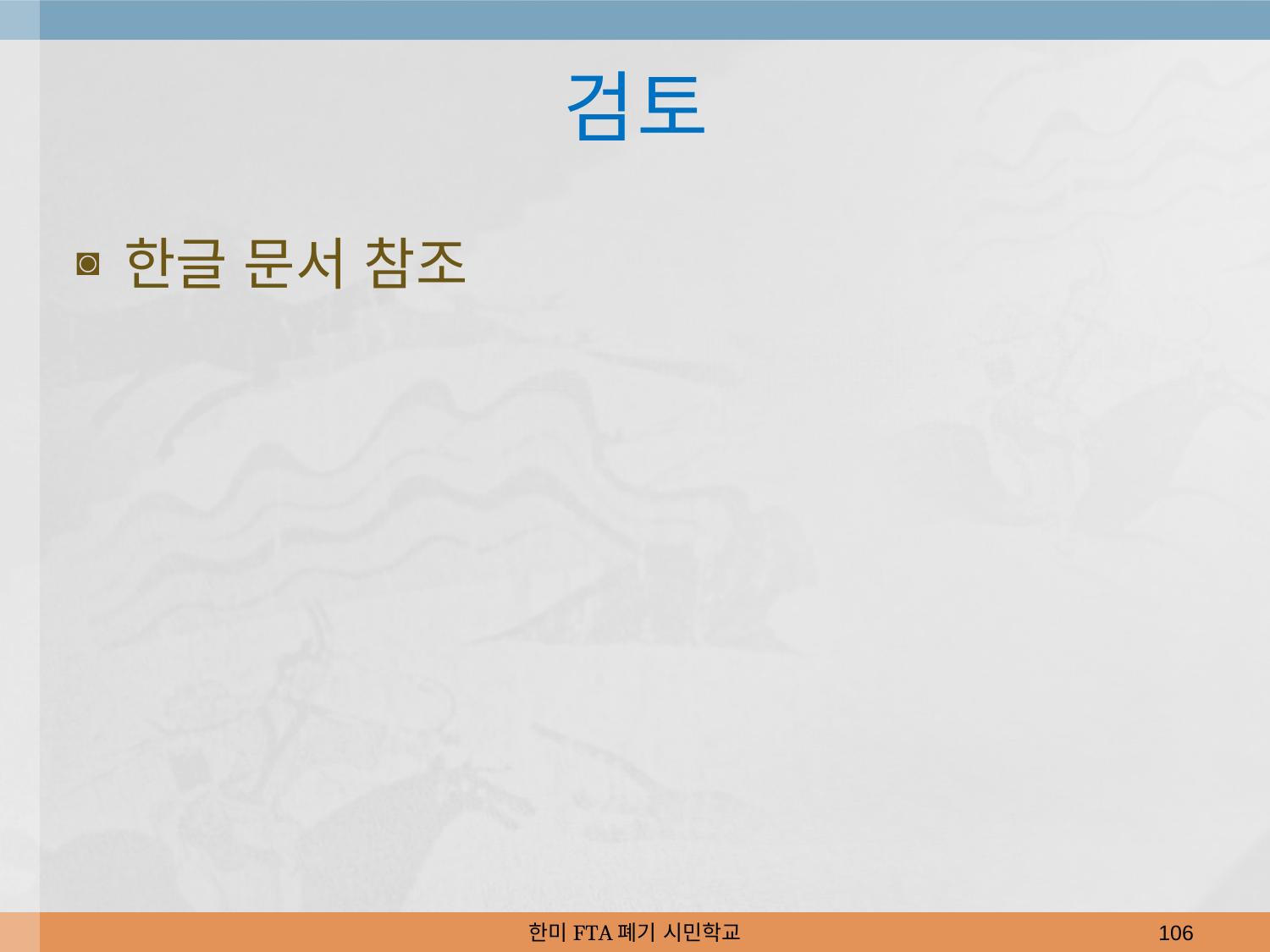

# 검토
한글 문서 참조
한미FTA폐기 시민학교
106